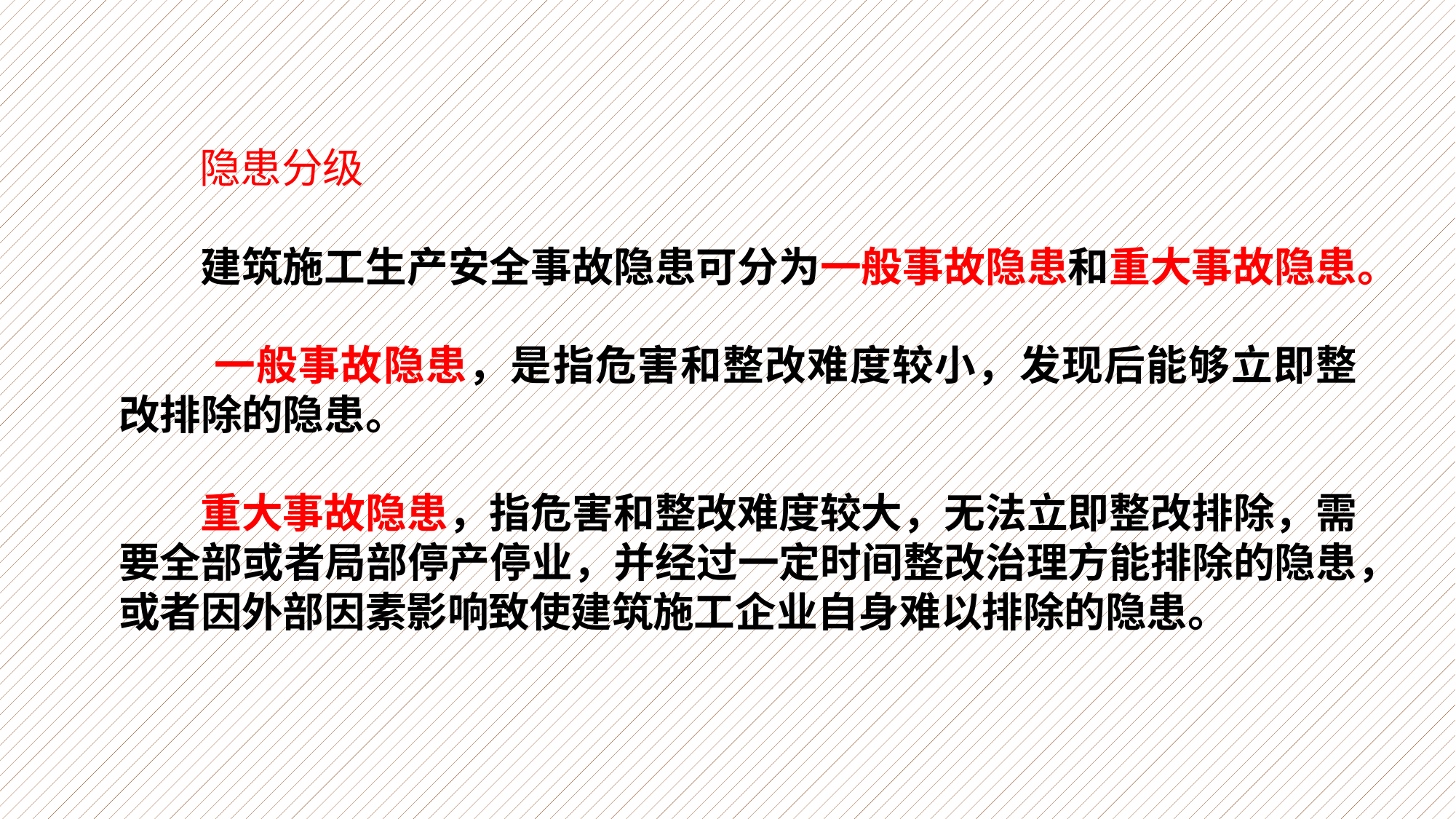

隐患分级

  建筑施工生产安全事故隐患可分为一般事故隐患和重大事故隐患。

　一般事故隐患，是指危害和整改难度较小，发现后能够立即整改排除的隐患。

  重大事故隐患，指危害和整改难度较大，无法立即整改排除，需要全部或者局部停产停业，并经过一定时间整改治理方能排除的隐患，或者因外部因素影响致使建筑施工企业自身难以排除的隐患。